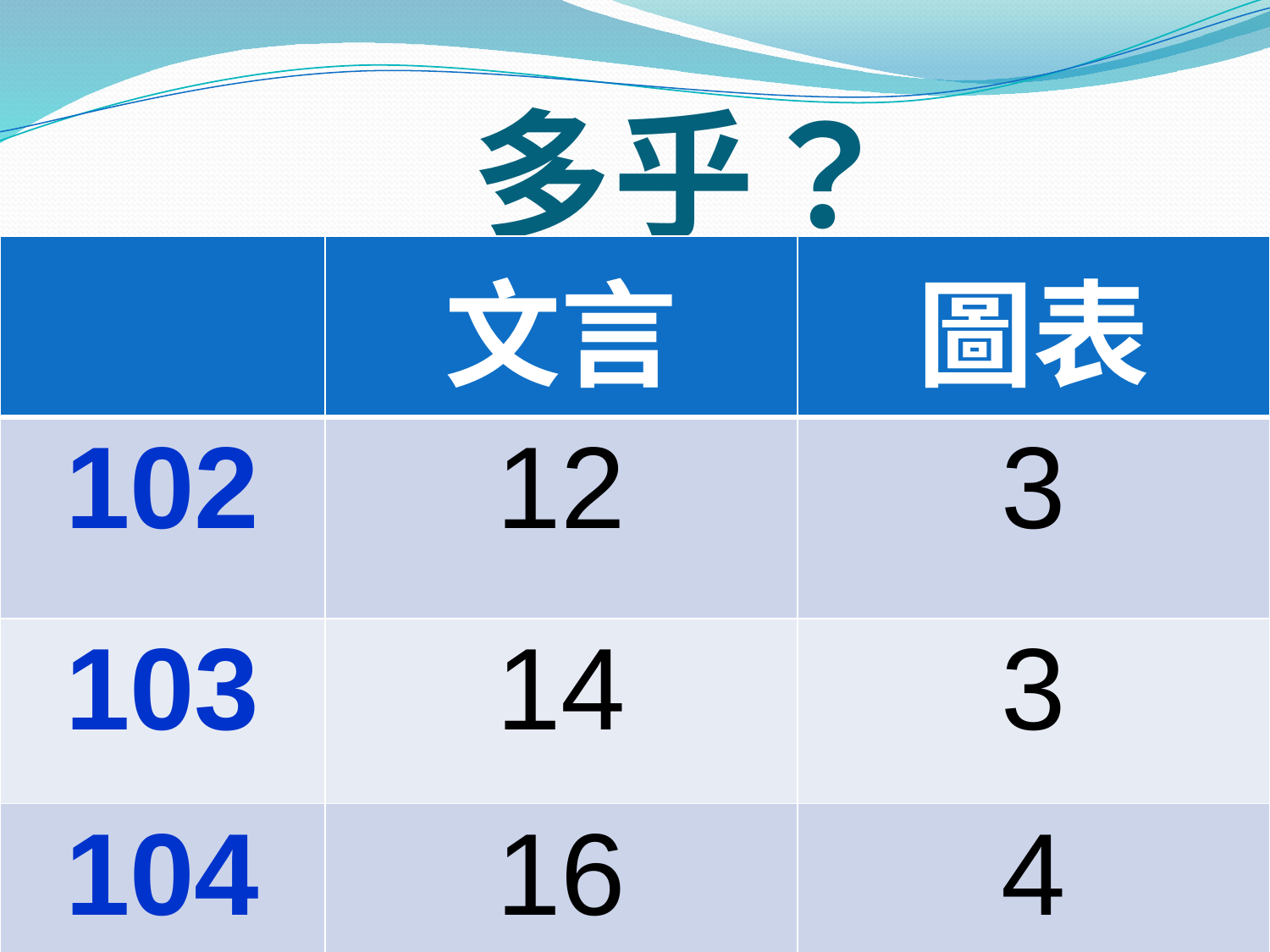

# 多乎？
|  | 文言 | 圖表 |
| --- | --- | --- |
| 102 | 12 | 3 |
| 103 | 14 | 3 |
| 104 | 16 | 4 |